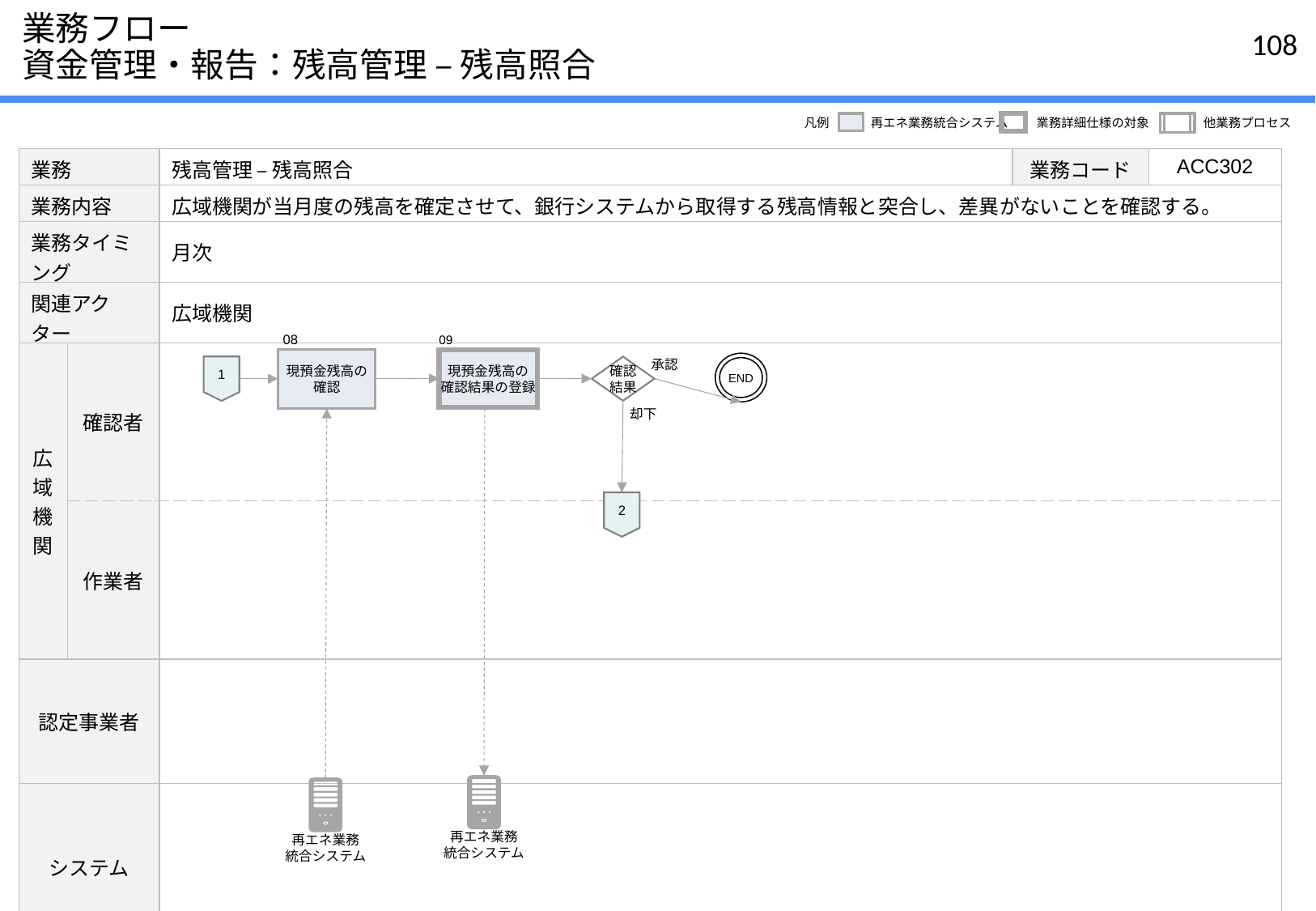

# 業務フロー 資金管理・報告：残高管理 – 残高照合
凡例
再エネ業務統合システム
業務詳細仕様の対象
他業務プロセス

| 業務 |  | 残高管理 – 残高照合 | 業務コード | ACC302 |
| --- | --- | --- | --- | --- |
| 業務内容 |  | 広域機関が当月度の残高を確定させて、銀行システムから取得する残高情報と突合し、差異がないことを確認する。 |  |  |
| 業務タイミング |  | 月次 |  |  |
| 関連アクター |  | 広域機関 |  |  |
| 広域機関 | 確認者 |  |  |  |
|  | 作業者 |  |  |  |
| 認定事業者 |  |  |  |  |
| システム |  |  |  |  |
08

現預金残高の
確認

09
現預金残高の
確認結果の登録
承認
END
1
確認
結果
却下
2

再エネ業務
統合システム
再エネ業務
統合システム